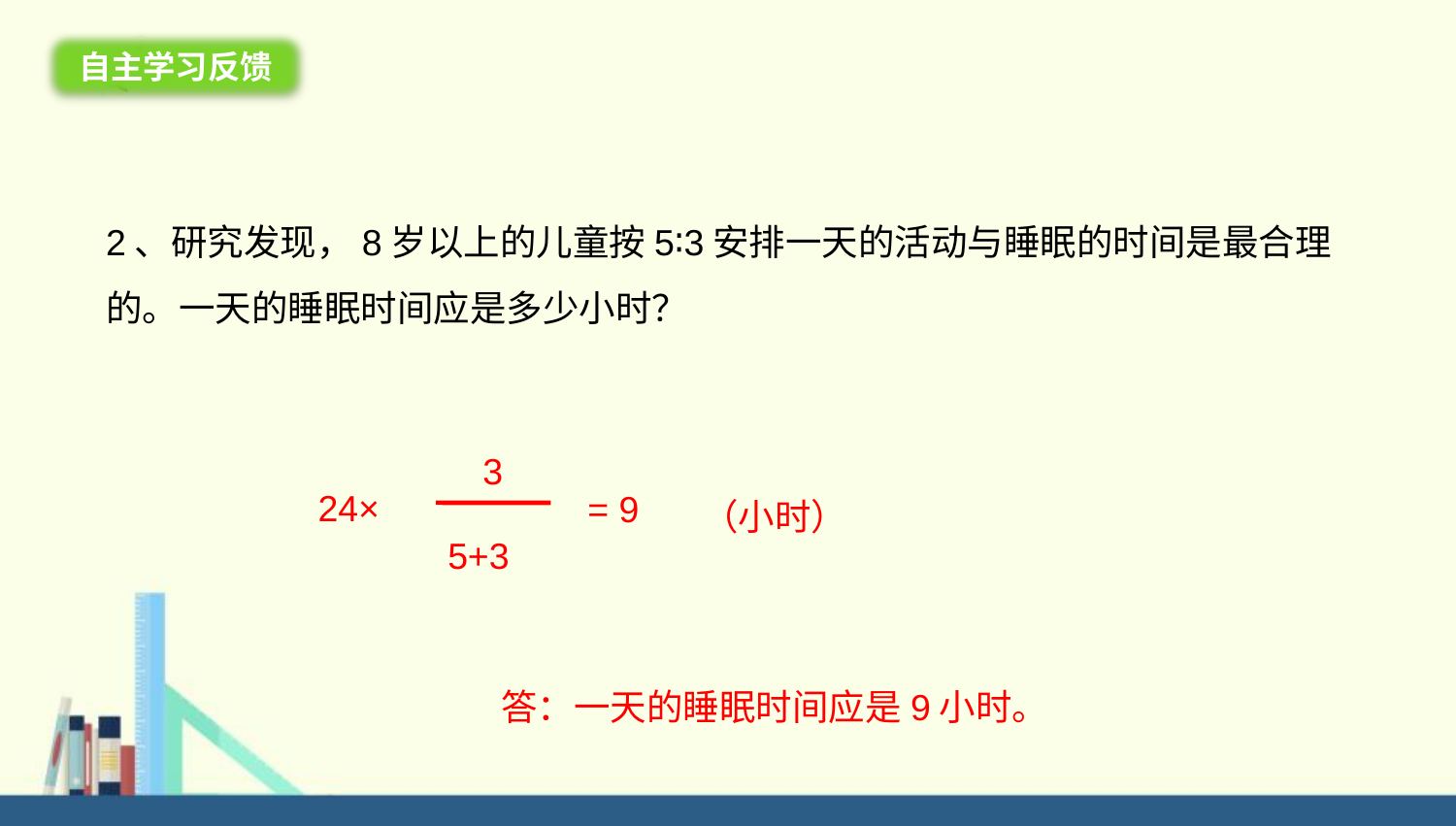

自主学习反馈
2、研究发现，8岁以上的儿童按5∶3安排一天的活动与睡眠的时间是最合理的。一天的睡眠时间应是多少小时？
3
24×

5+3
= 9
（小时）
答：一天的睡眠时间应是9小时。